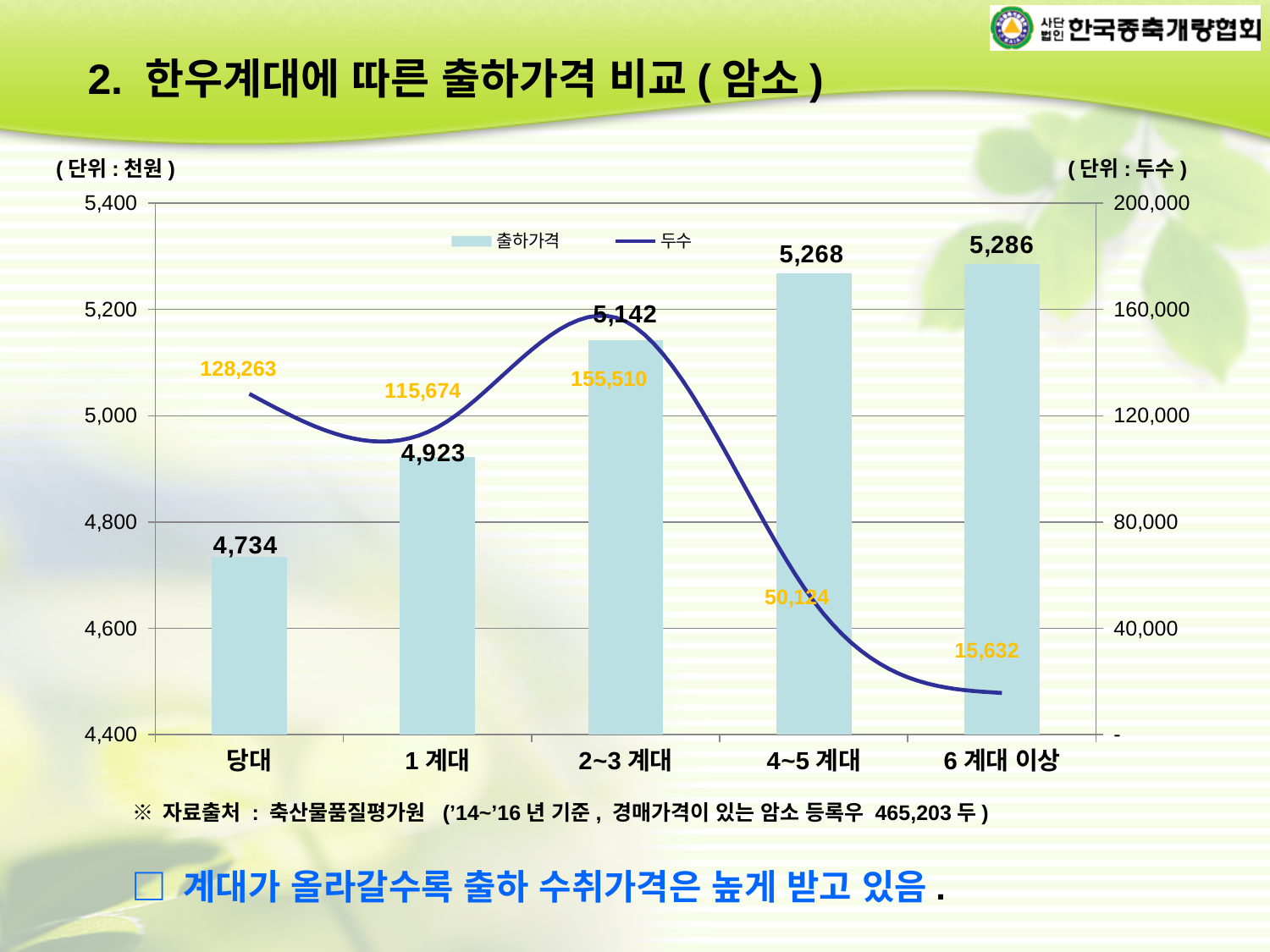

2. 한우계대에 따른 출하가격 비교(암소)
(단위:천원)
(단위:두수)

### Chart

| Category |  |  |
|---|---|---|
| 당대 | 4734.0 | 128263.0 |
| 1계대 | 4923.0 | 115674.0 |
| 2~3계대 | 5142.0 | 155510.0 |
| 4~5계대 | 5268.0 | 50124.0 |
| 6계대 이상 | 5286.0 | 15632.0 |
※ 자료출처 : 축산물품질평가원  (’14~’16년 기준, 경매가격이 있는 암소 등록우 465,203두)
□ 계대가 올라갈수록 출하 수취가격은 높게 받고 있음.